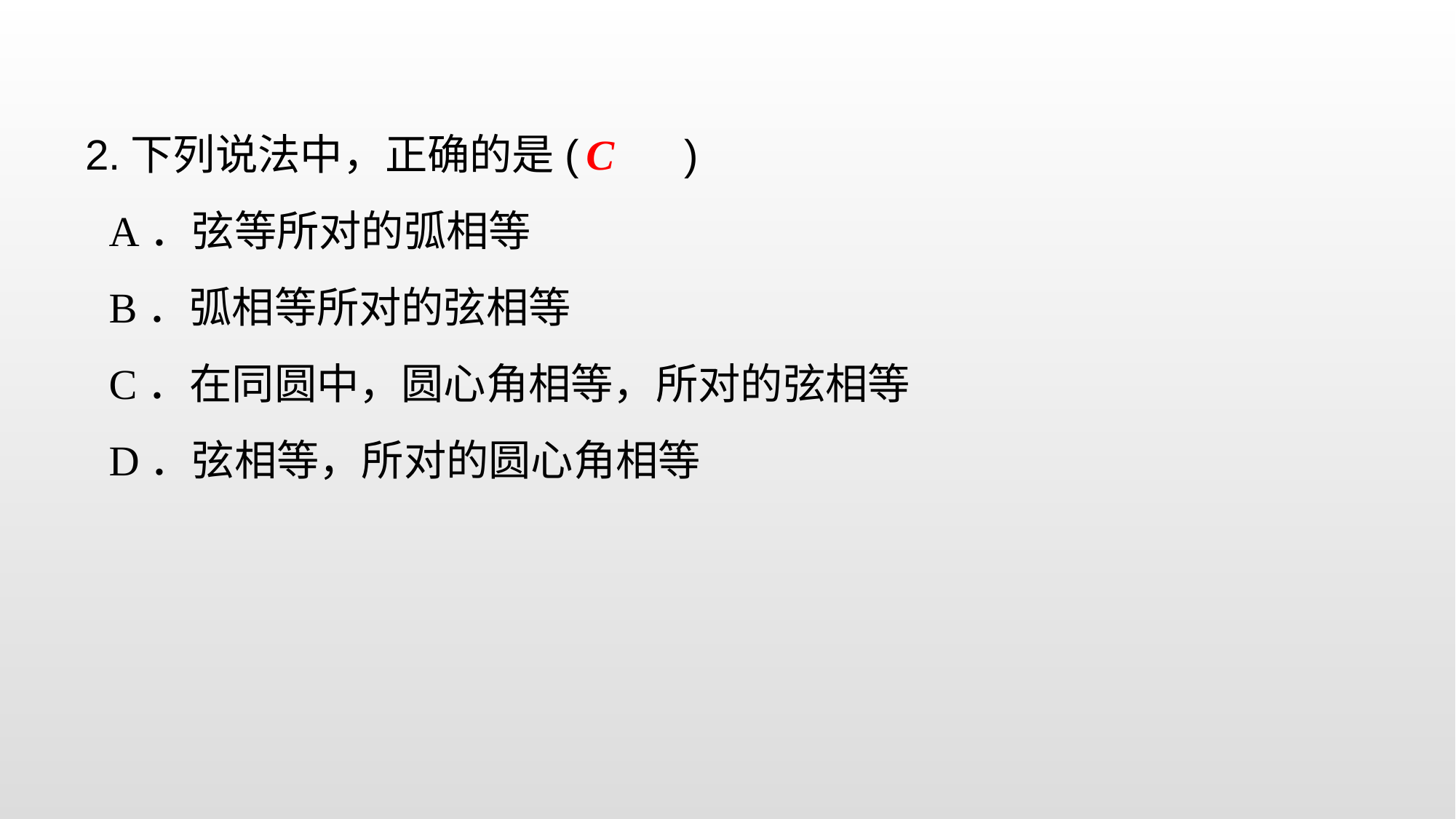

2.下列说法中，正确的是(　　)
  A．弦等所对的弧相等
  B．弧相等所对的弦相等
  C．在同圆中，圆心角相等，所对的弦相等
  D．弦相等，所对的圆心角相等
C